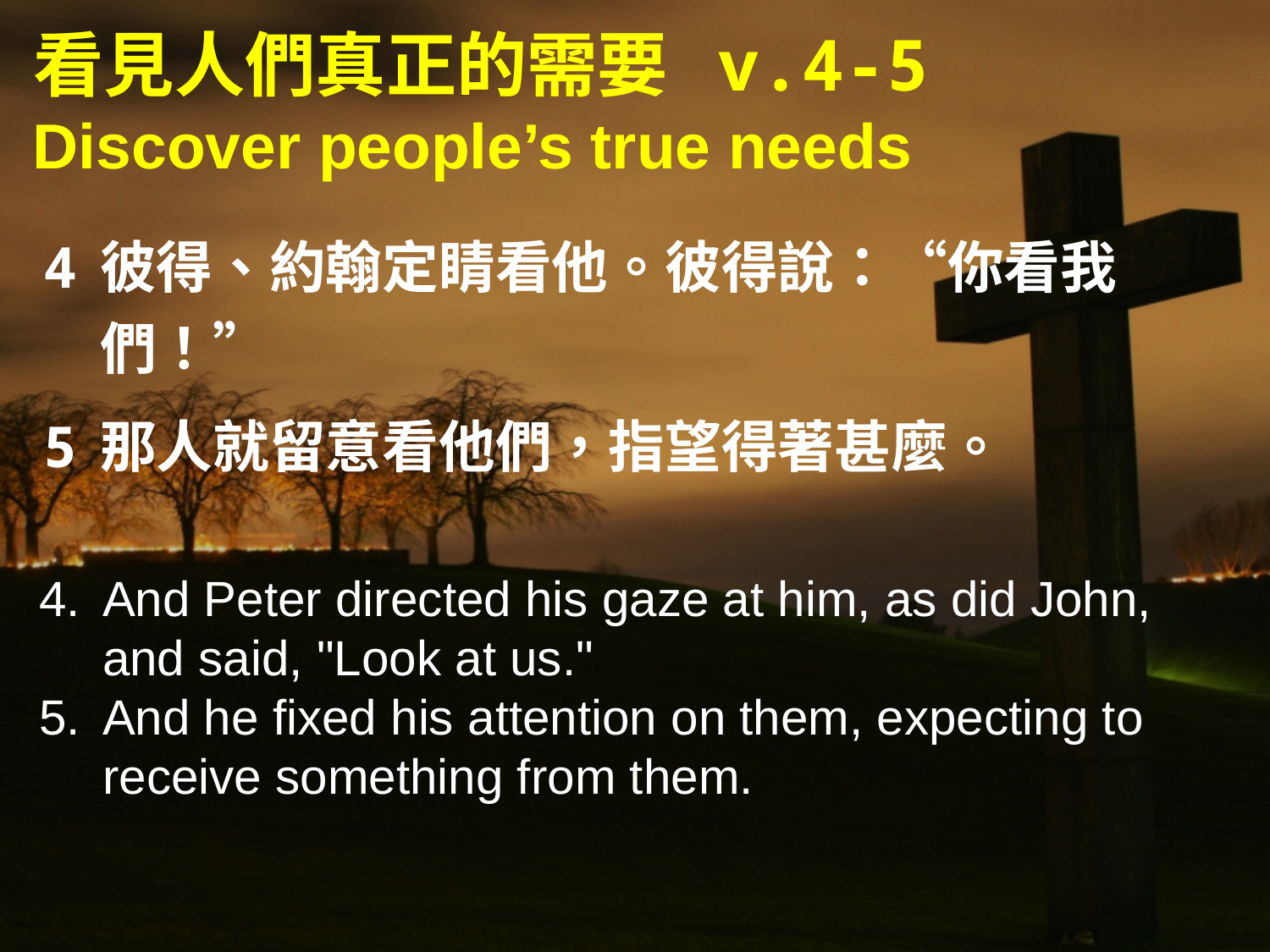

# 看見人們真正的需要  v.4-5 Discover people’s true needs
4	彼得、約翰定睛看他。彼得說：“你看我們！”
5	那人就留意看他們，指望得著甚麼。
And Peter directed his gaze at him, as did John, and said, "Look at us."
And he fixed his attention on them, expecting to receive something from them.